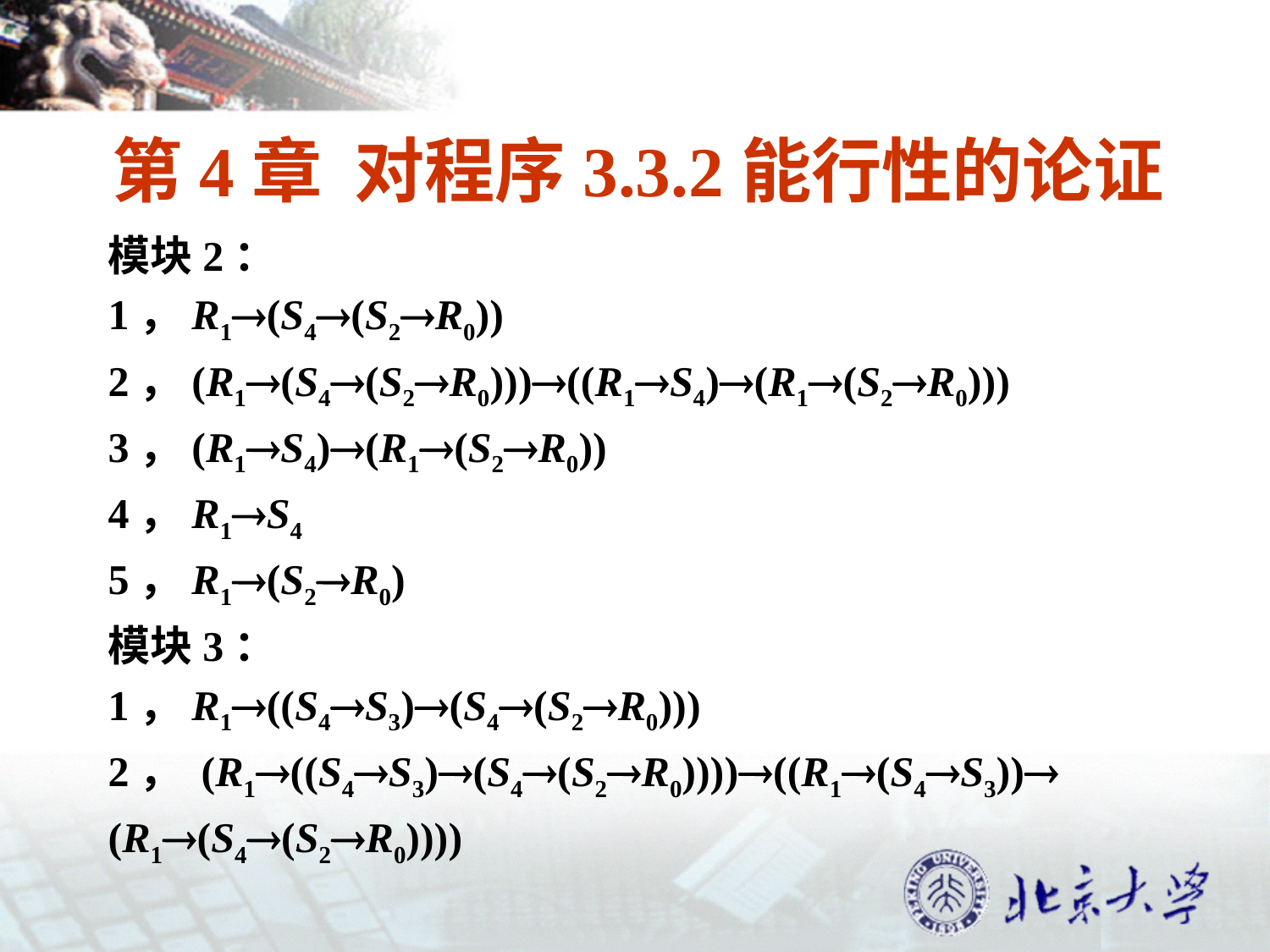

# 第4章  对程序3.3.2能行性的论证
模块2：
1，R1→(S4→(S2→R0))
2，(R1→(S4→(S2→R0)))→((R1→S4)→(R1→(S2→R0)))
3，(R1→S4)→(R1→(S2→R0))
4，R1→S4
5，R1→(S2→R0)
模块3：
1，R1→((S4→S3)→(S4→(S2→R0)))
2， (R1→((S4→S3)→(S4→(S2→R0))))→((R1→(S4→S3))→
(R1→(S4→(S2→R0))))